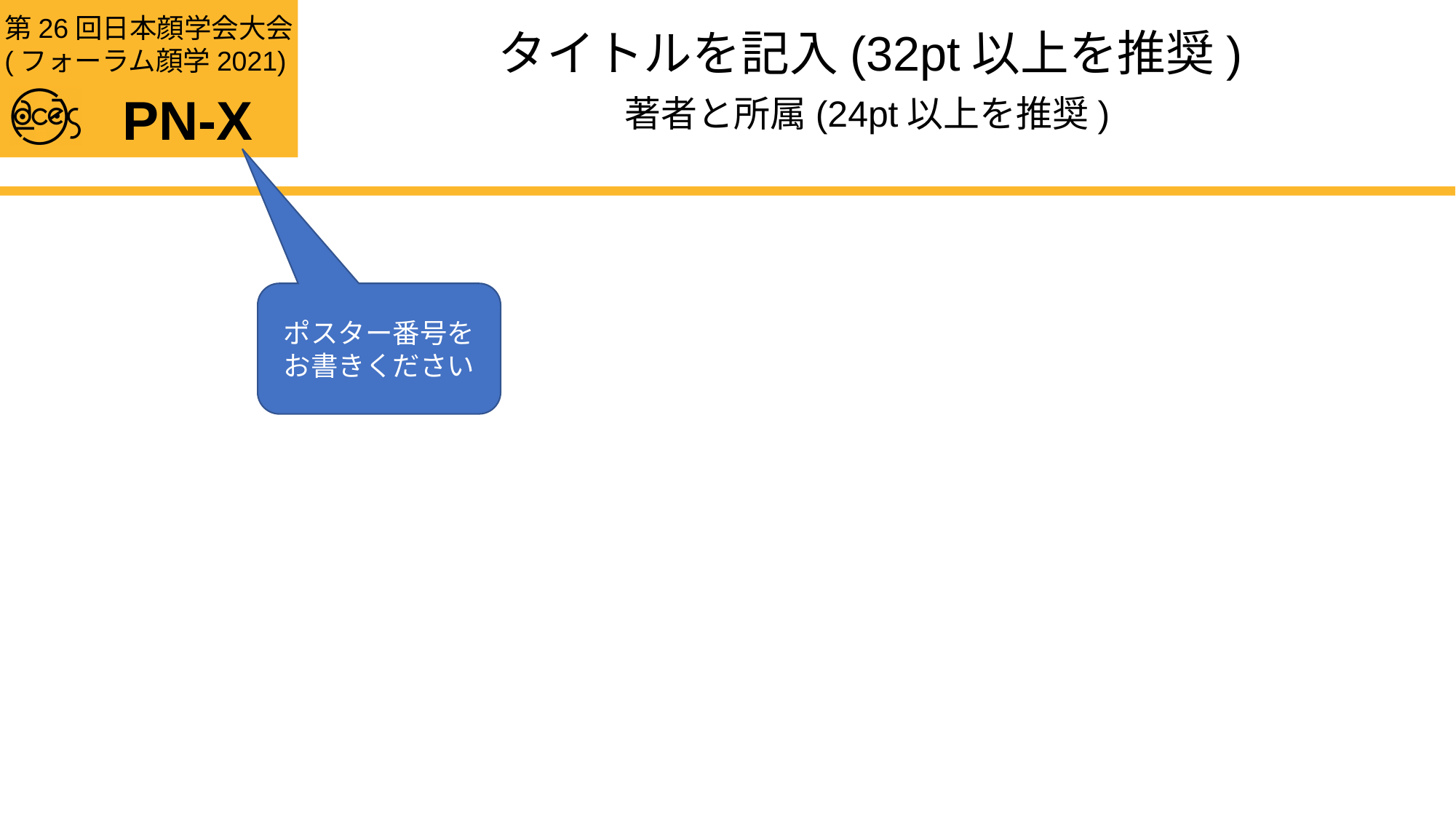

タイトルを記入(32pt以上を推奨)
PN-X
著者と所属(24pt以上を推奨)
ポスター番号をお書きください